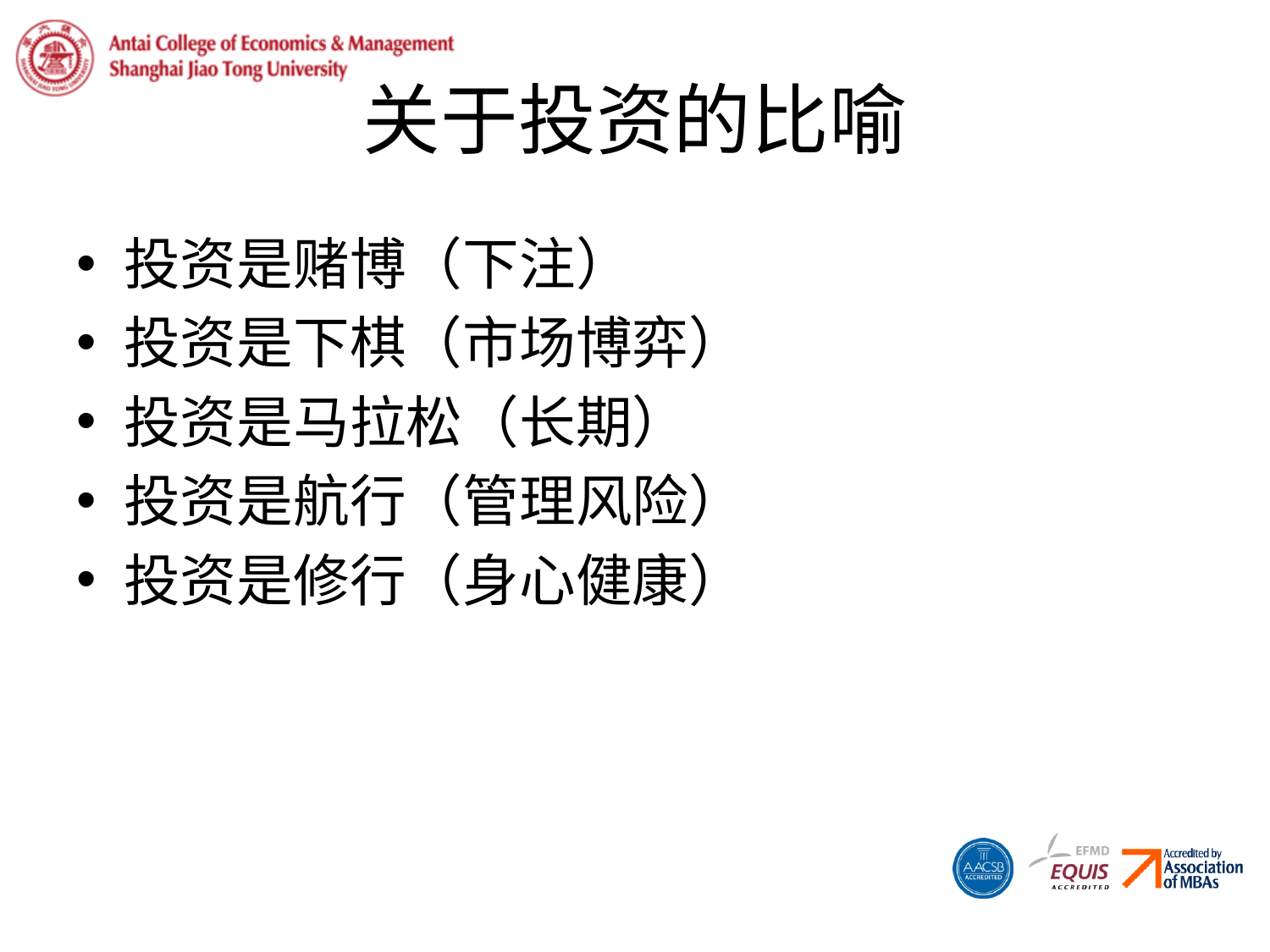

# 关于投资的比喻
投资是赌博（下注）
投资是下棋（市场博弈）
投资是马拉松（长期）
投资是航行（管理风险）
投资是修行（身心健康）